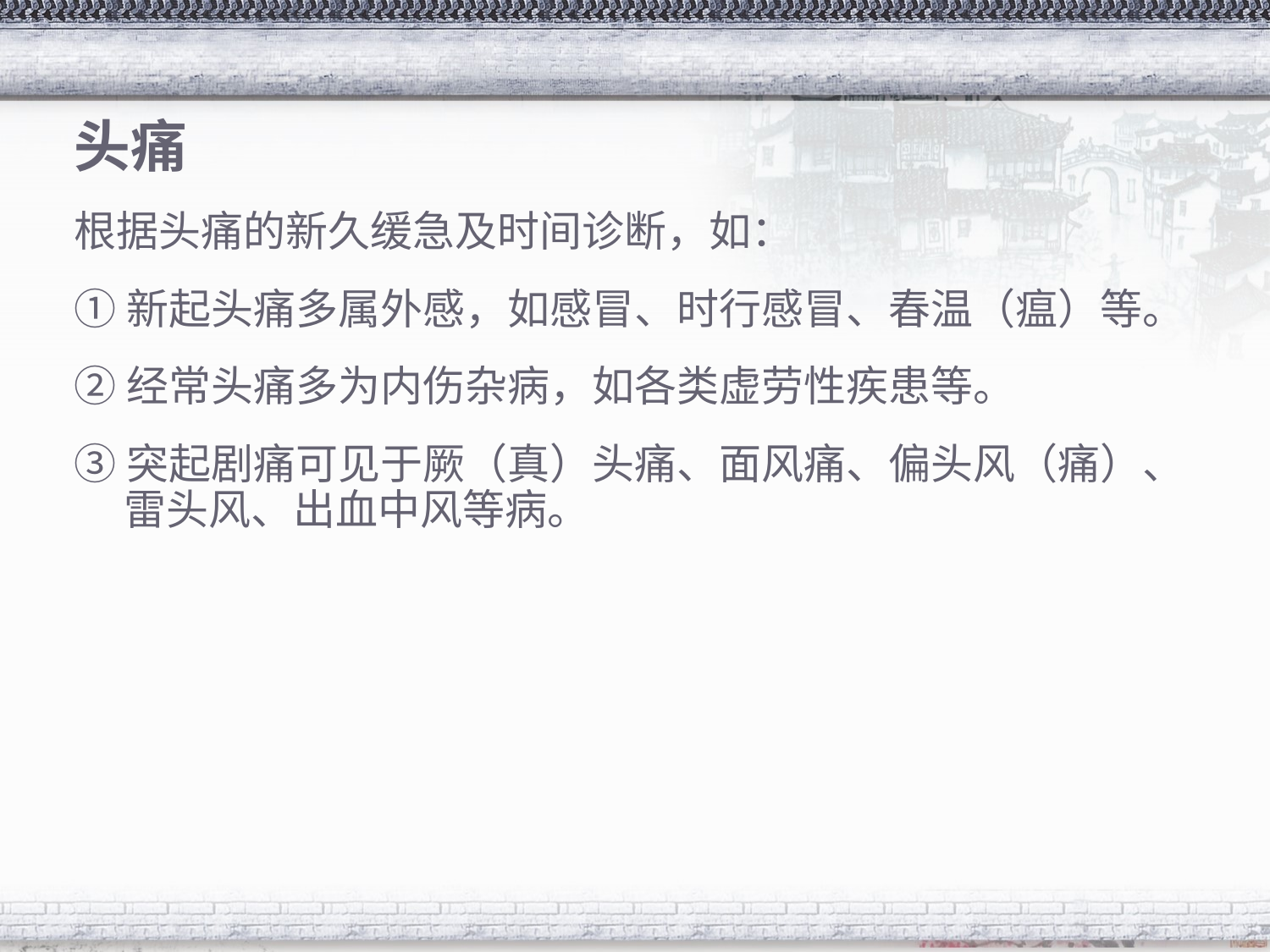

# 头痛
根据头痛的新久缓急及时间诊断，如：
①新起头痛多属外感，如感冒、时行感冒、春温（瘟）等。
②经常头痛多为内伤杂病，如各类虚劳性疾患等。
③突起剧痛可见于厥（真）头痛、面风痛、偏头风（痛）、雷头风、出血中风等病。